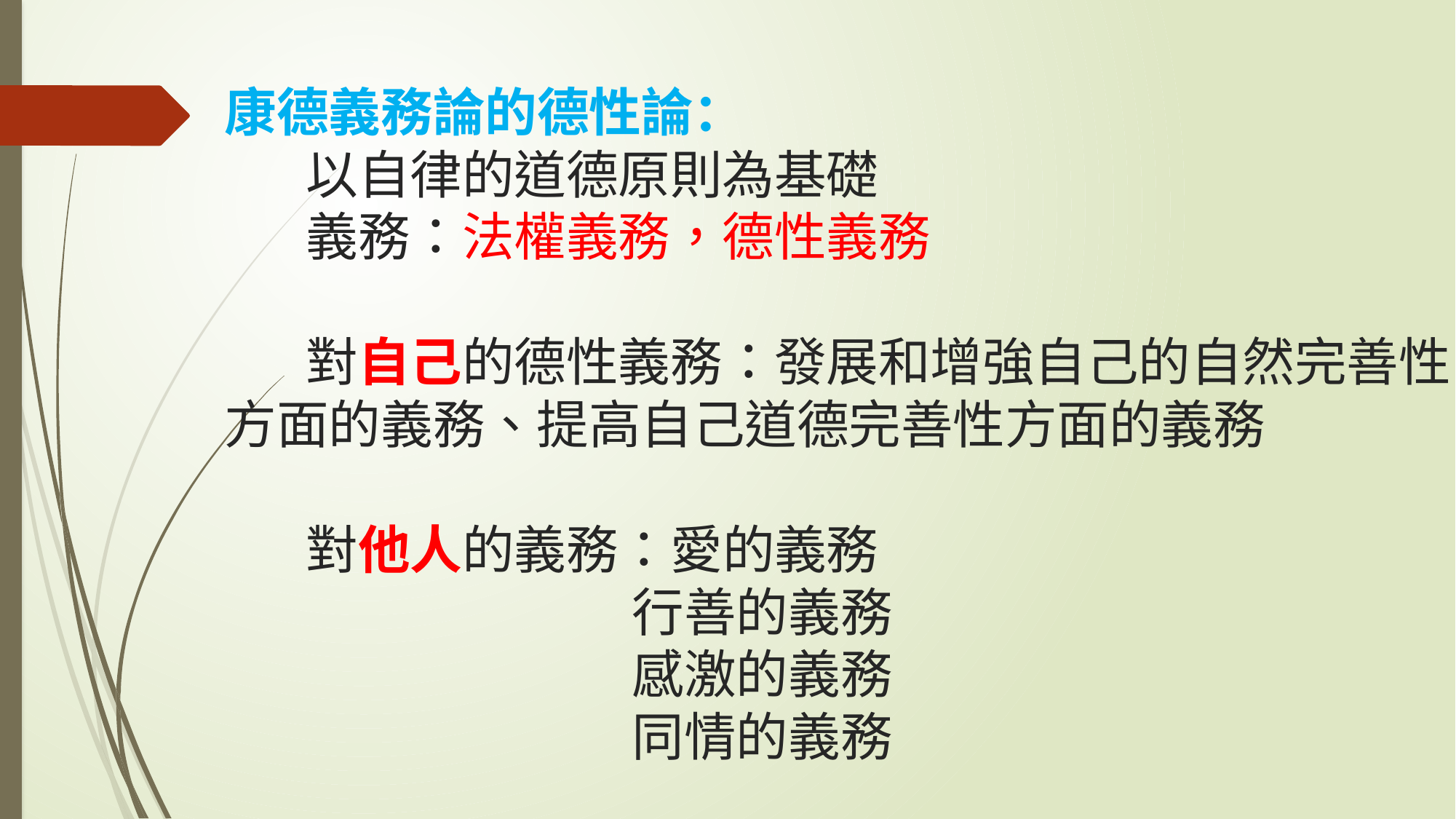

# 康德義務論的德性論： 以自律的道德原則為基礎 義務：法權義務，德性義務 對自己的德性義務：發展和增強自己的自然完善性方面的義務、提高自己道德完善性方面的義務 對他人的義務：愛的義務 行善的義務 感激的義務 同情的義務